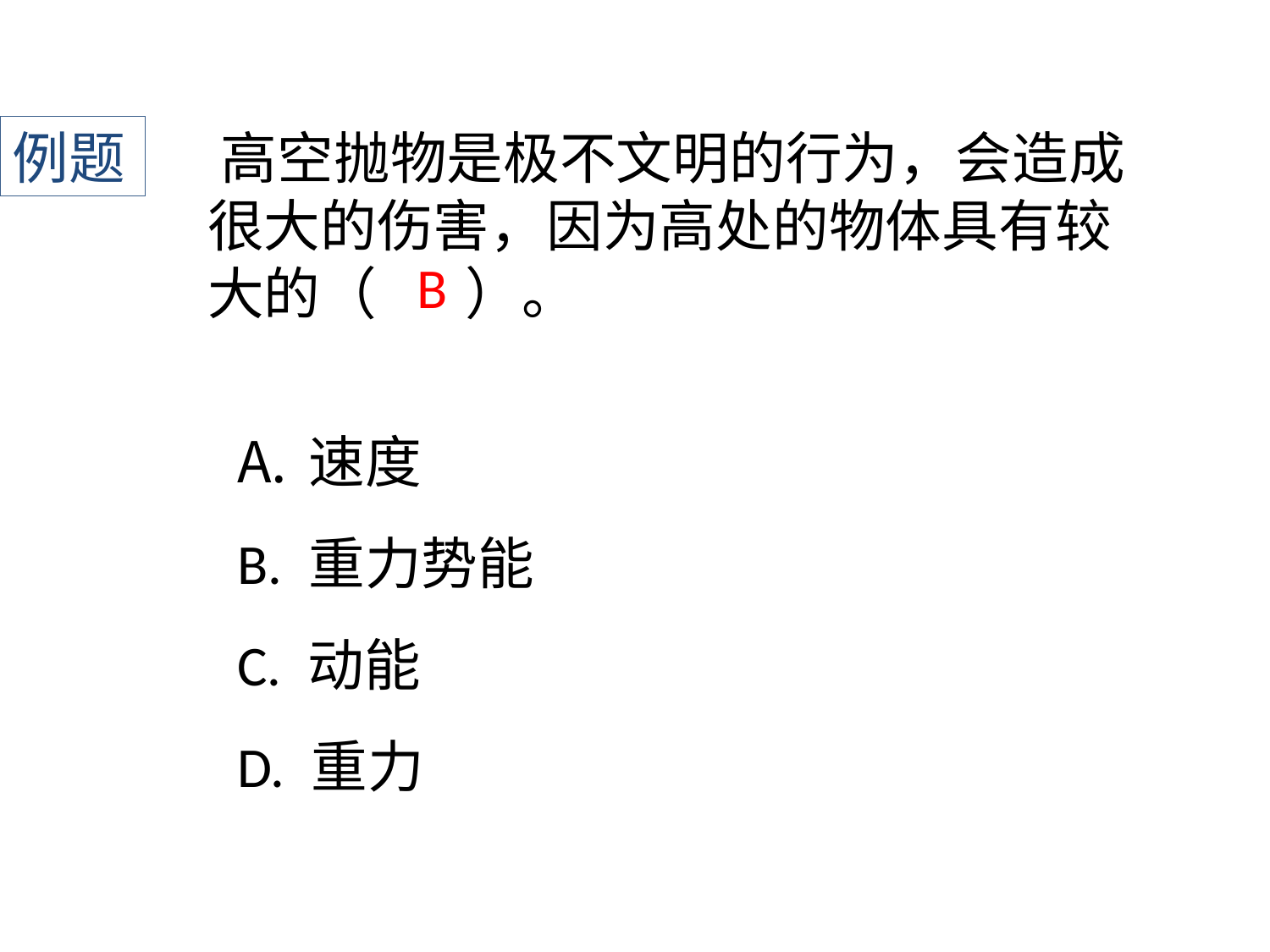

例题
﻿高空抛物是极不文明的行为，会造成很大的伤害，因为高处的物体具有较大的（       ）。
B
速度
B. 重力势能
C. 动能
D. 重力